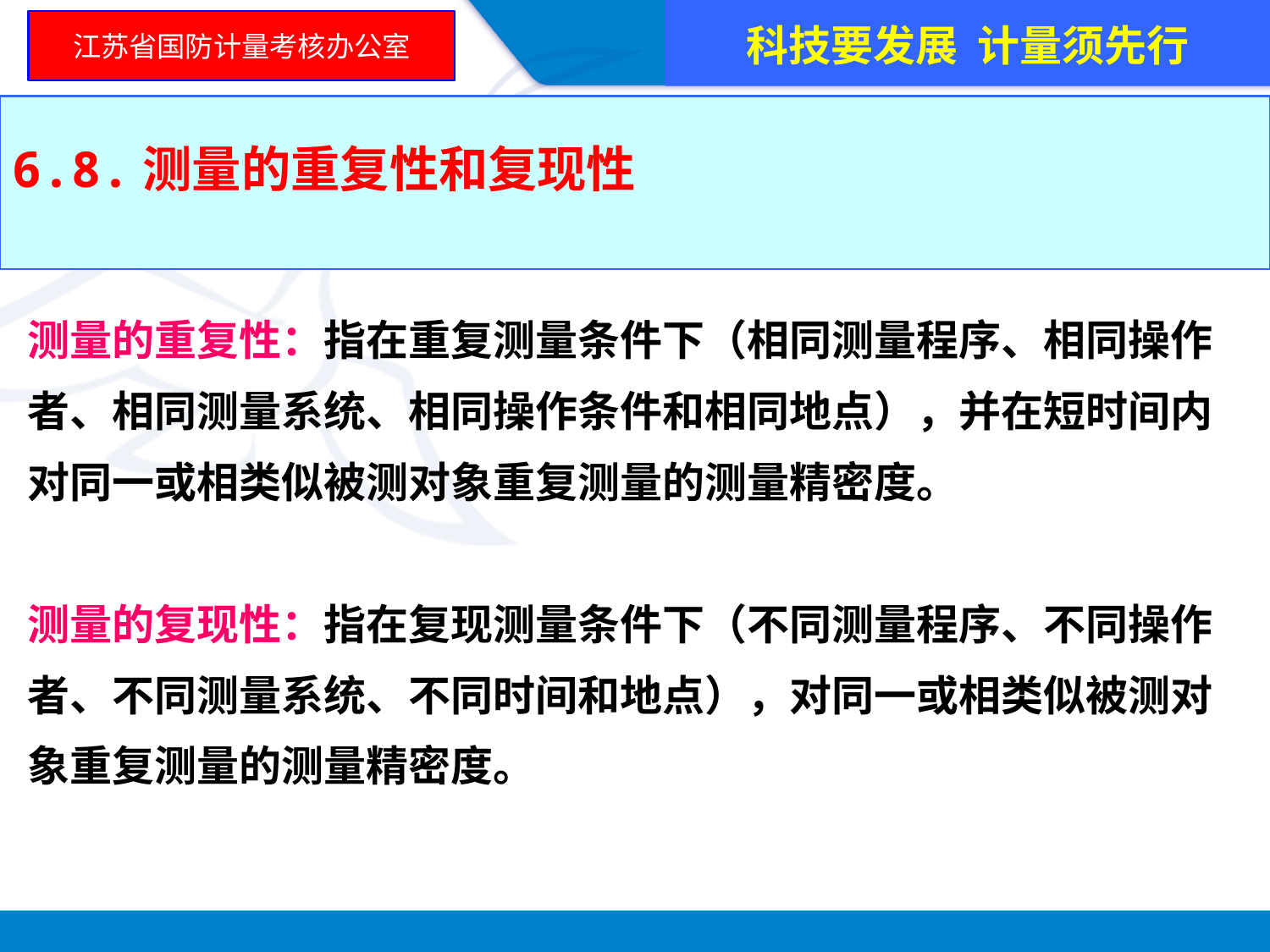

科技要发展  计量须先行
江苏省国防计量考核办公室
6.8.测量的重复性和复现性

测量的重复性：指在重复测量条件下（相同测量程序、相同操作者、相同测量系统、相同操作条件和相同地点），并在短时间内对同一或相类似被测对象重复测量的测量精密度。

测量的复现性：指在复现测量条件下（不同测量程序、不同操作者、不同测量系统、不同时间和地点），对同一或相类似被测对象重复测量的测量精密度。